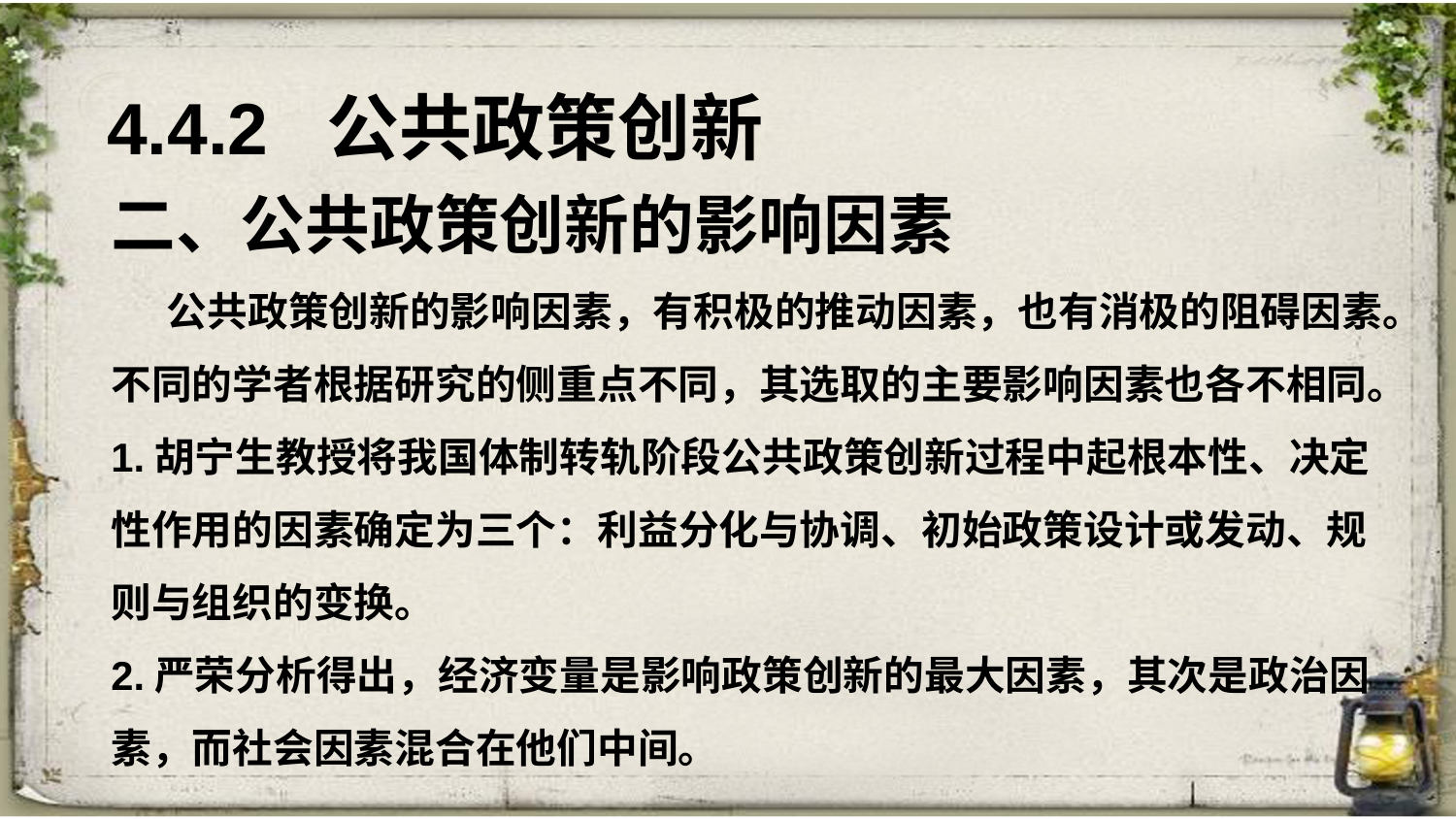

4.4.2  公共政策创新
二、公共政策创新的影响因素
     公共政策创新的影响因素，有积极的推动因素，也有消极的阻碍因素。
不同的学者根据研究的侧重点不同，其选取的主要影响因素也各不相同。
1.胡宁生教授将我国体制转轨阶段公共政策创新过程中起根本性、决定
性作用的因素确定为三个：利益分化与协调、初始政策设计或发动、规
则与组织的变换。
2.严荣分析得出，经济变量是影响政策创新的最大因素，其次是政治因
素，而社会因素混合在他们中间。